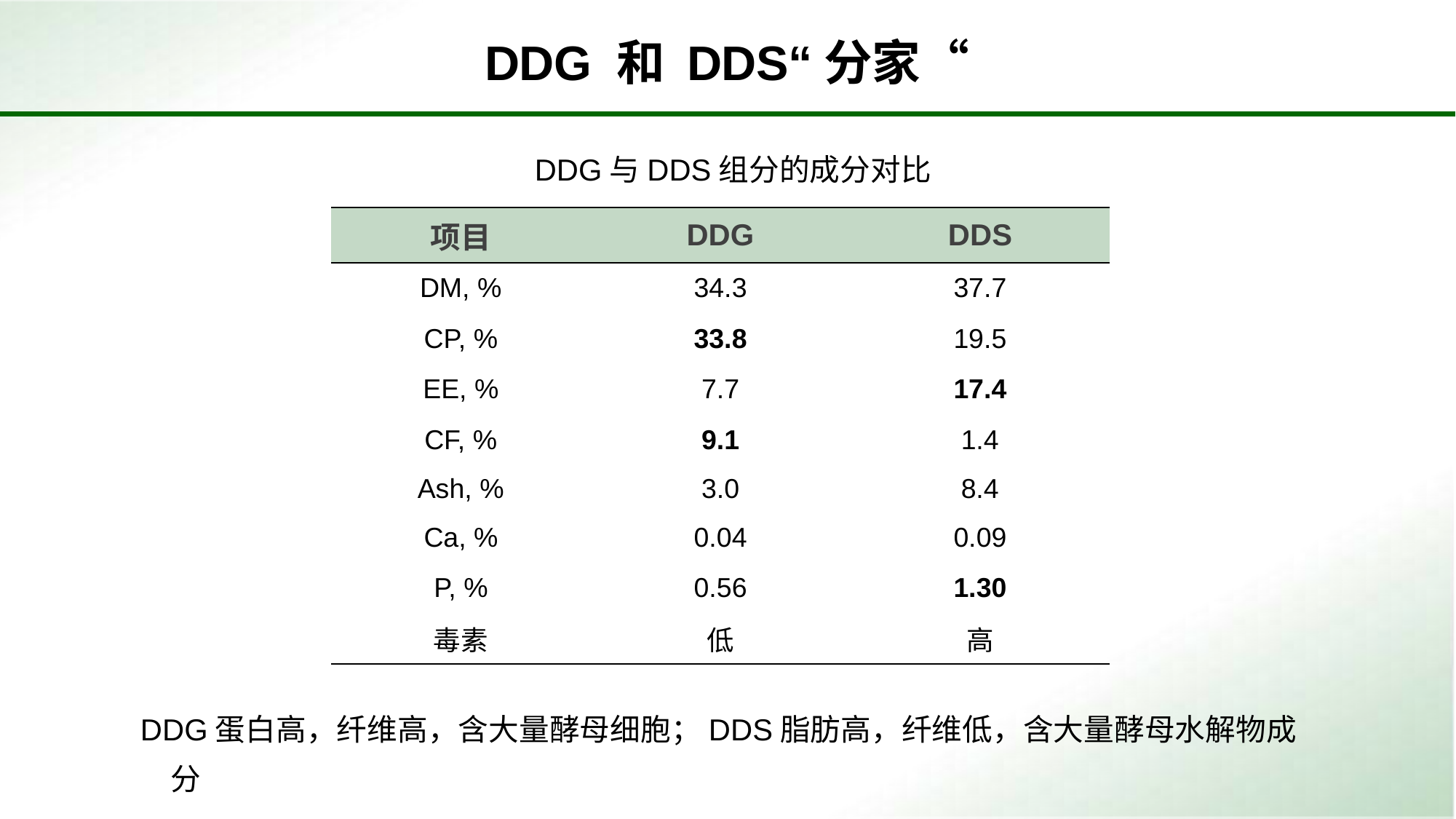

DDG 和 DDS“分家“

                           DDG与DDS组分的成分对比
| 项目 | DDG | DDS |
| --- | --- | --- |
| DM, % | 34.3 | 37.7 |
| CP, % | 33.8 | 19.5 |
| EE, % | 7.7 | 17.4 |
| CF, % | 9.1 | 1.4 |
| Ash, % | 3.0 | 8.4 |
| Ca, % | 0.04 | 0.09 |
| P, % | 0.56 | 1.30 |
| 毒素 | 低 | 高 |

 DDG蛋白高，纤维高，含大量酵母细胞；DDS脂肪高，纤维低，含大量酵母水解物成分